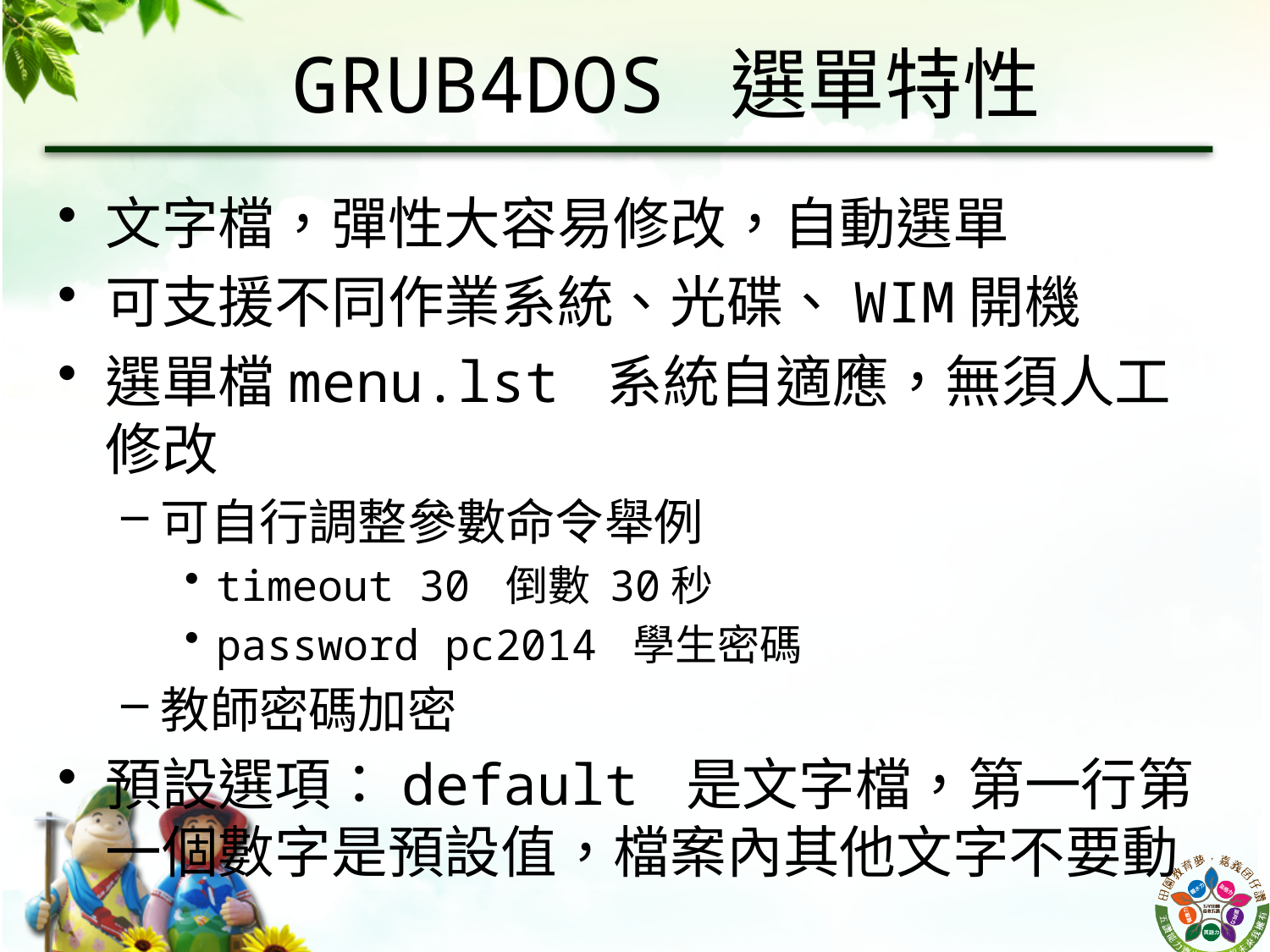

# GRUB4DOS 選單特性
文字檔，彈性大容易修改，自動選單
可支援不同作業系統、光碟、WIM開機
選單檔menu.lst 系統自適應，無須人工修改
可自行調整參數命令舉例
timeout 30 倒數 30秒
password pc2014 學生密碼
教師密碼加密
預設選項：default 是文字檔，第一行第一個數字是預設值，檔案內其他文字不要動